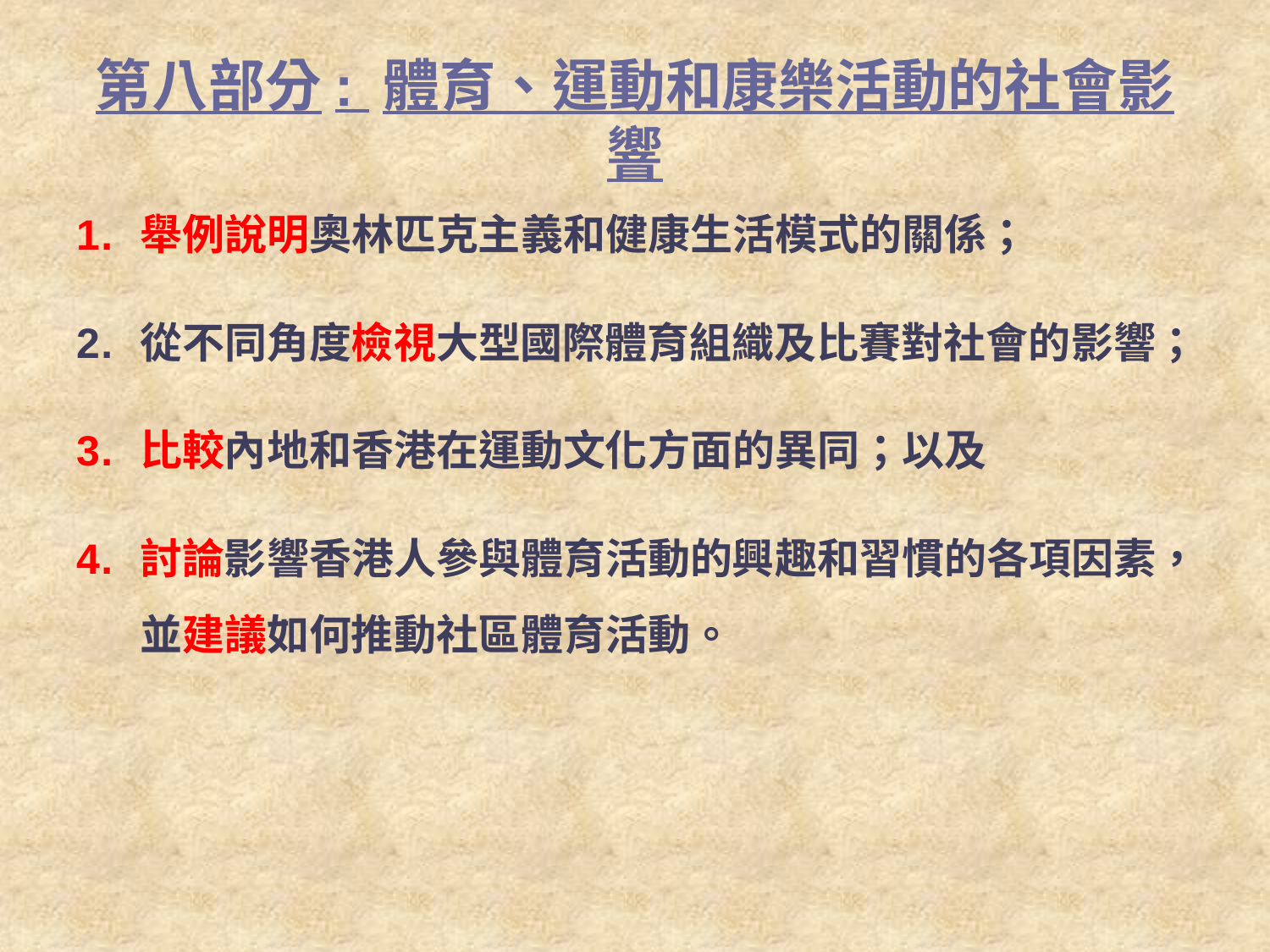

# 第八部分: 體育、運動和康樂活動的社會影響
舉例說明奧林匹克主義和健康生活模式的關係；
從不同角度檢視大型國際體育組織及比賽對社會的影響；
比較內地和香港在運動文化方面的異同；以及
討論影響香港人參與體育活動的興趣和習慣的各項因素，並建議如何推動社區體育活動。